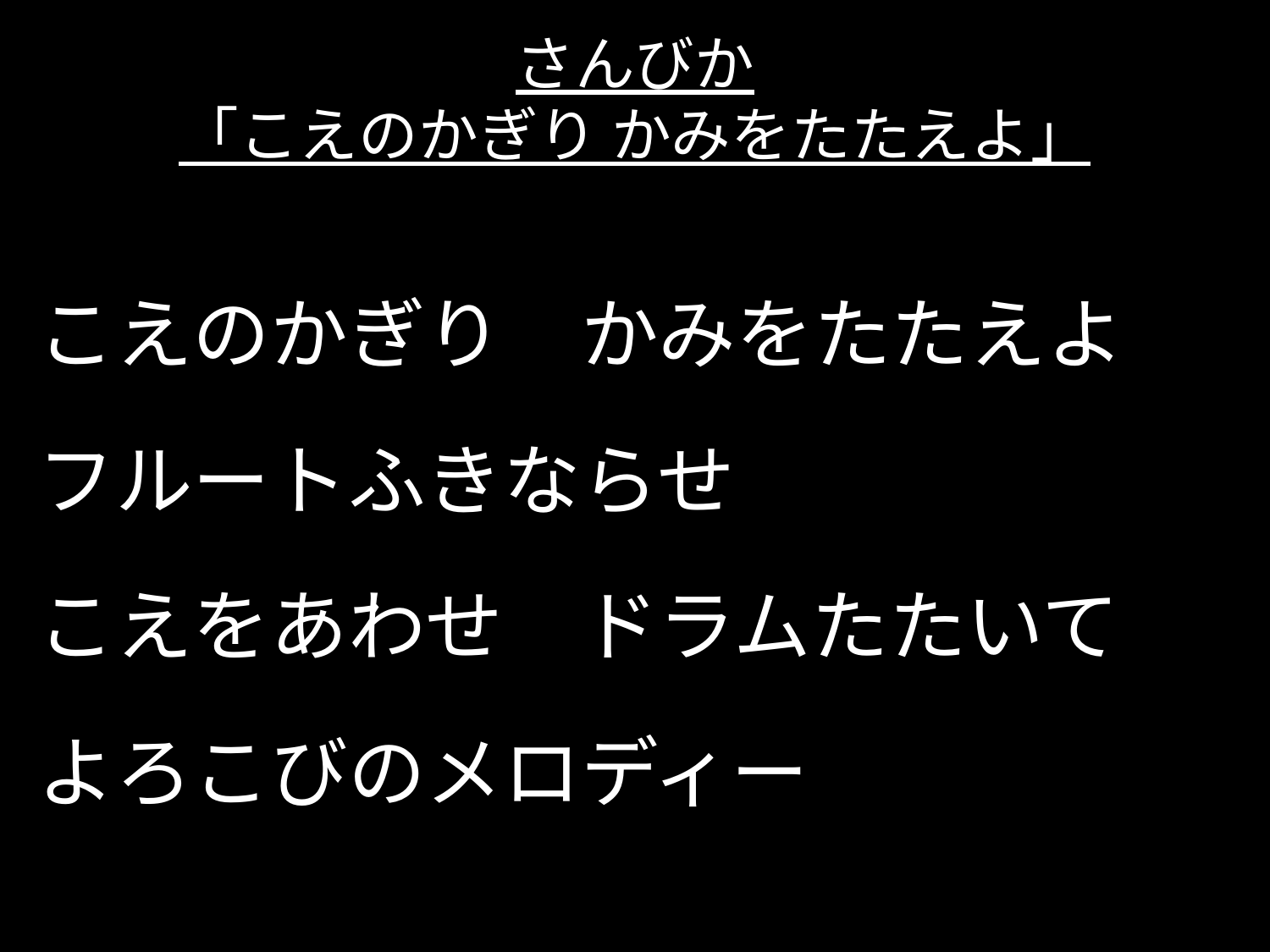

# さんびか 「こえのかぎり かみをたたえよ」
こえのかぎり　かみをたたえよ
フルートふきならせ
こえをあわせ　ドラムたたいて
よろこびのメロディー